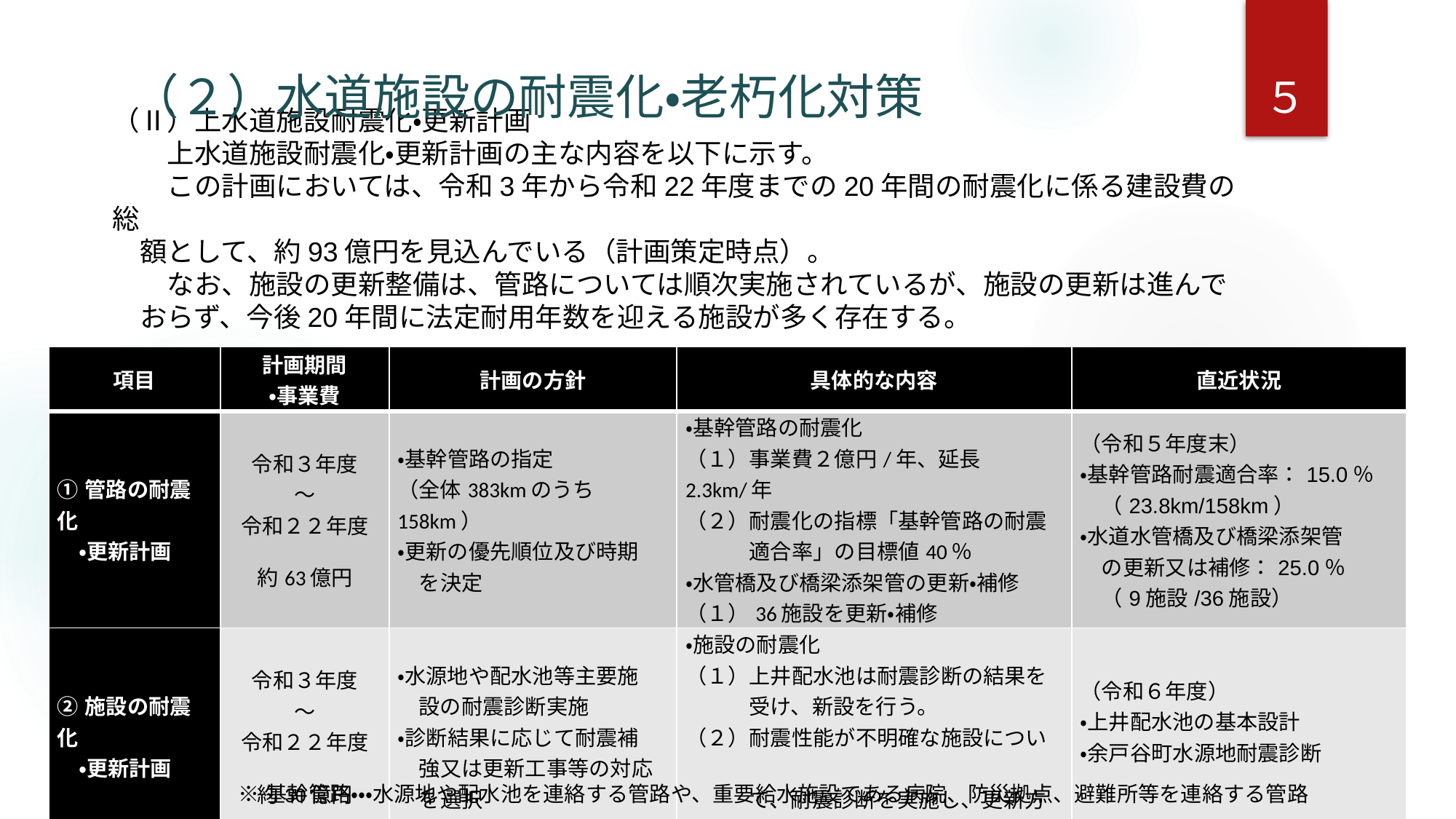

５
（２）水道施設の耐震化・老朽化対策

（Ⅱ）上水道施設耐震化・更新計画
　　上水道施設耐震化・更新計画の主な内容を以下に示す。
　　この計画においては、令和3年から令和22年度までの20年間の耐震化に係る建設費の総
　額として、約93億円を見込んでいる（計画策定時点）。
　　なお、施設の更新整備は、管路については順次実施されているが、施設の更新は進んで
　おらず、今後20年間に法定耐用年数を迎える施設が多く存在する。

| 項目 | 計画期間 ・事業費 | 計画の方針 | 具体的な内容 | 直近状況 |
| --- | --- | --- | --- | --- |
| ①管路の耐震化 　・更新計画 | 令和３年度 ～ 令和２２年度 約63億円 | ・基幹管路の指定 （全体383kmのうち158km） ・更新の優先順位及び時期 　を決定 | ・基幹管路の耐震化 （１）事業費２億円/年、延長2.3km/年 （２）耐震化の指標「基幹管路の耐震 　　　適合率」の目標値40％ ・水管橋及び橋梁添架管の更新・補修 （１）36施設を更新・補修 | （令和５年度末） ・基幹管路耐震適合率：15.0％ 　（23.8km/158km） ・水道水管橋及び橋梁添架管 　の更新又は補修：25.0％ 　（9施設/36施設） |
| ②施設の耐震化 　・更新計画 | 令和３年度 ～ 令和２２年度 約30億円 | ・水源地や配水池等主要施 　設の耐震診断実施 ・診断結果に応じて耐震補 　強又は更新工事等の対応 　を選択 | ・施設の耐震化 （１）上井配水池は耐震診断の結果を 　　　受け、新設を行う。 （２）耐震性能が不明確な施設につい　　 　　　て、耐震診断を実施し、更新方 　　　法を決定し、耐震化を行う。 | （令和６年度） ・上井配水池の基本設計 ・余戸谷町水源地耐震診断 |
| ※基幹管路・・・水源地や配水池を連絡する管路や、重要給水施設である病院、防災拠点、避難所等を連絡する管路 |
| --- |